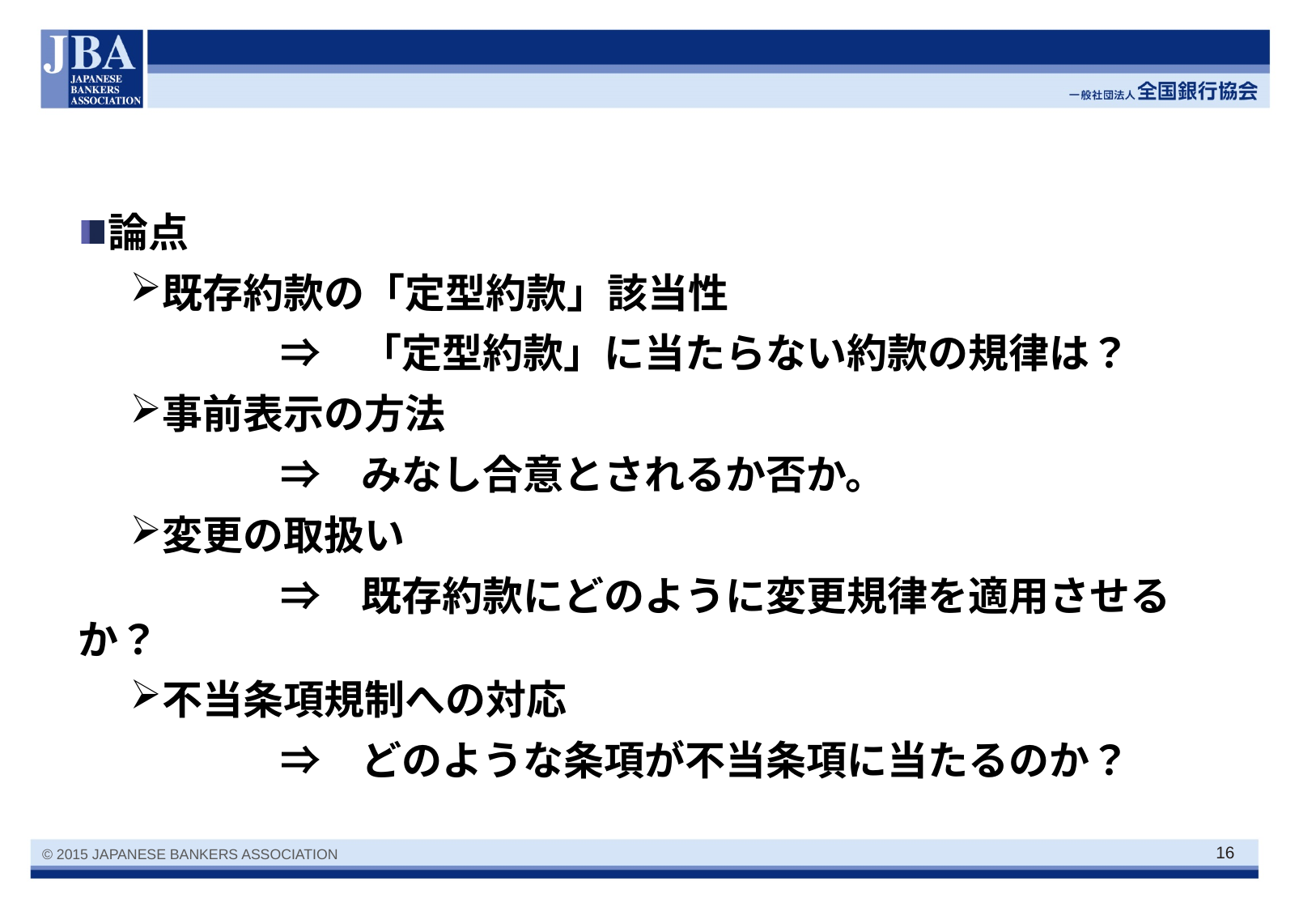

#
論点
既存約款の「定型約款」該当性
　　　　　⇒　「定型約款」に当たらない約款の規律は？
事前表示の方法
　　　　　⇒　みなし合意とされるか否か。
変更の取扱い
　　　　　⇒　既存約款にどのように変更規律を適用させるか？
不当条項規制への対応
　　　　　⇒　どのような条項が不当条項に当たるのか？